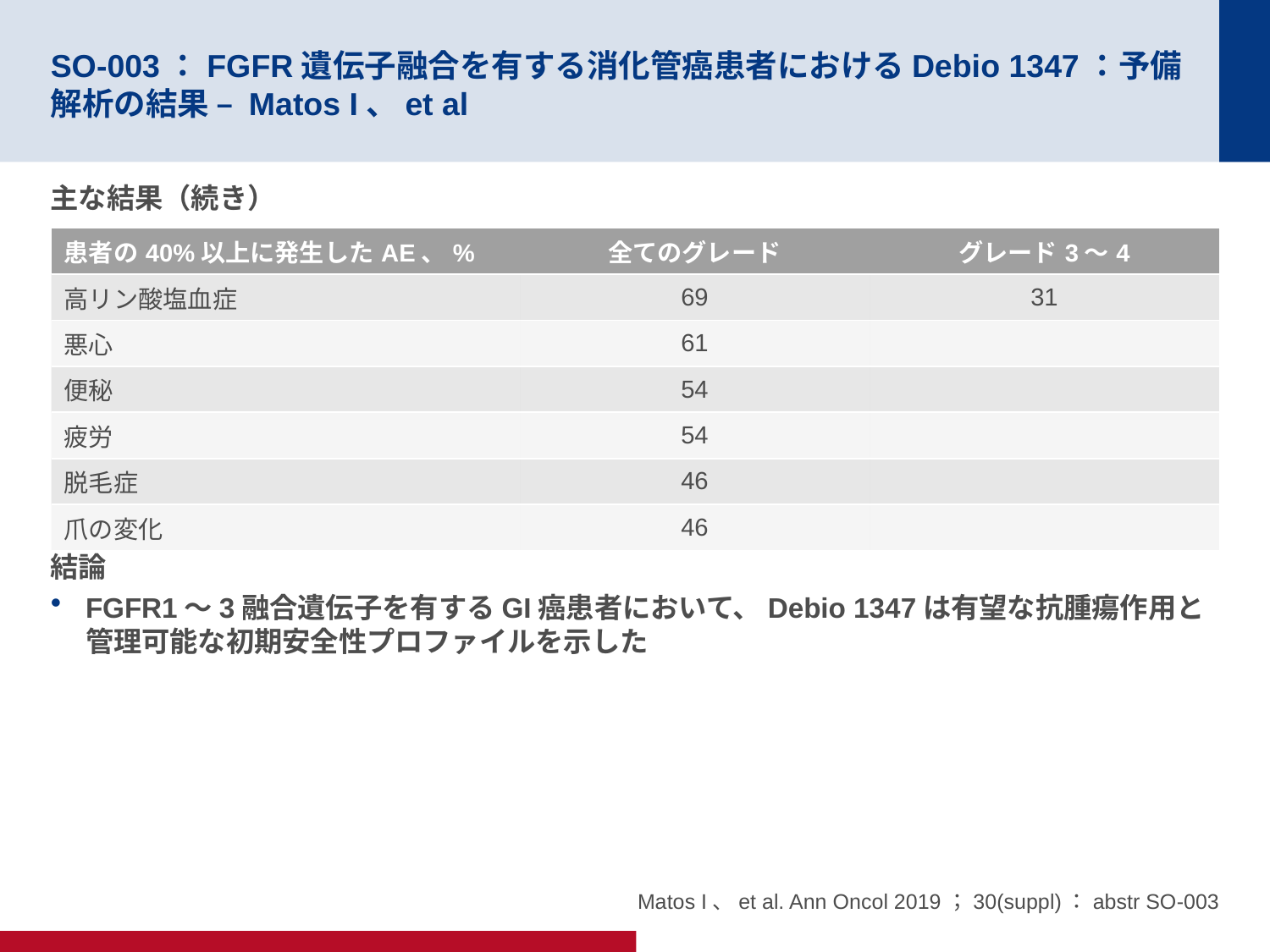

# SO-003：FGFR遺伝子融合を有する消化管癌患者におけるDebio 1347：予備解析の結果 – Matos I、et al
主な結果（続き）
結論
FGFR1～3融合遺伝子を有するGI癌患者において、Debio 1347は有望な抗腫瘍作用と管理可能な初期安全性プロファイルを示した
| 患者の40%以上に発生したAE、% | 全てのグレード | グレード3～4 |
| --- | --- | --- |
| 高リン酸塩血症 | 69 | 31 |
| 悪心 | 61 |  |
| 便秘 | 54 |  |
| 疲労 | 54 |  |
| 脱毛症 | 46 |  |
| 爪の変化 | 46 |  |
Matos I、et al. Ann Oncol 2019；30(suppl)：abstr SO-003